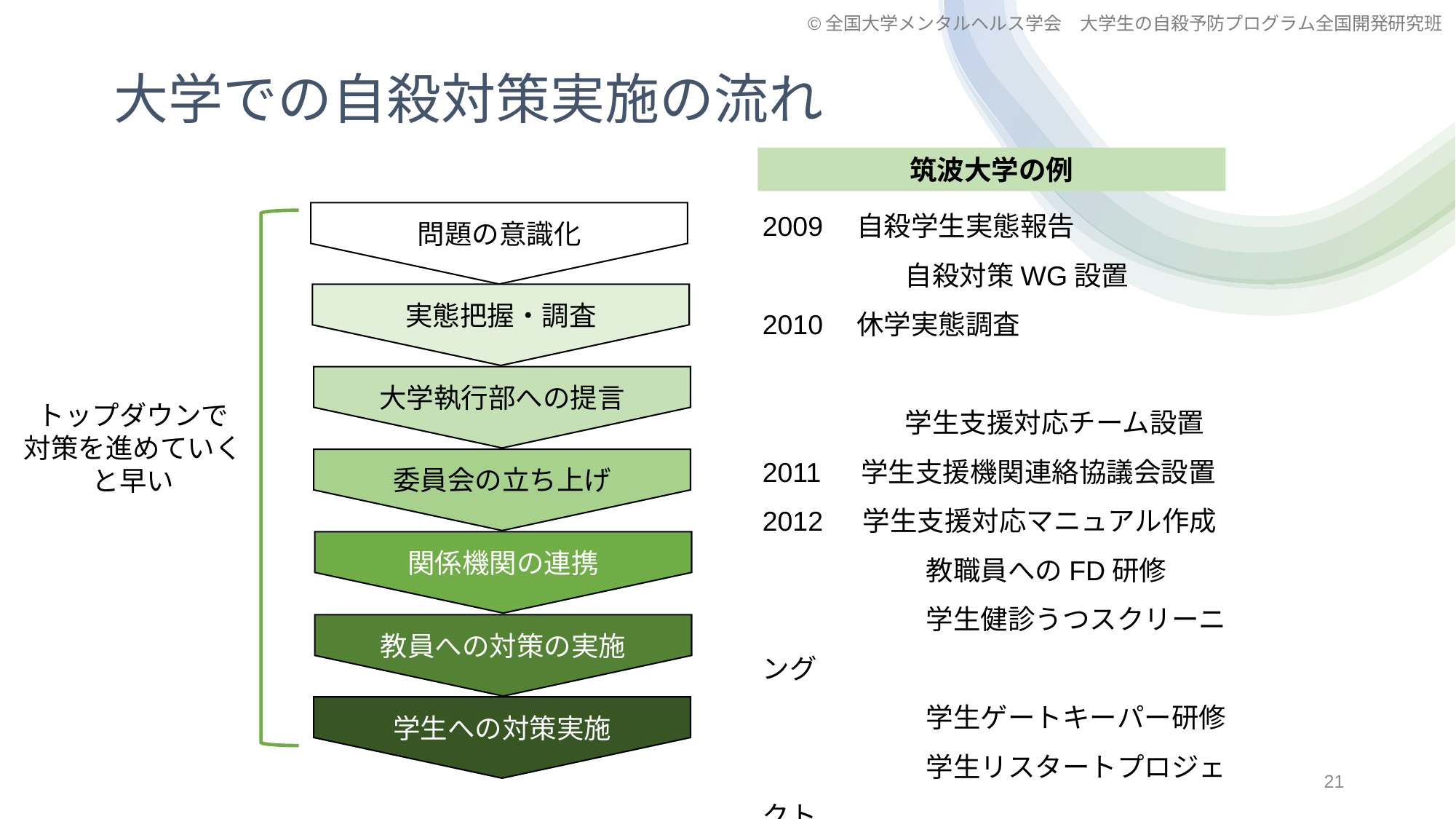

©全国大学メンタルヘルス学会　大学生の自殺予防プログラム全国開発研究班
# 大学での自殺対策実施の流れ
問題の意識化
実態把握・調査
筑波大学の例
2009　自殺学生実態報告
　　　　　 自殺対策WG設置
2010　休学実態調査
　　　　　 学生支援対応チーム設置
2011　 学生支援機関連絡協議会設置
2012　 学生支援対応マニュアル作成
　　　　　　教職員へのFD研修
　　　　　　学生健診うつスクリーニング
　　　　　　学生ゲートキーパー研修
　　　　　　学生リスタートプロジェクト
2013　 自殺リスク高層建物評価
２０１７　 自殺予防教育

大学執行部への提言
委員会の立ち上げ
トップダウンで
対策を進めていくと早い
関係機関の連携
教員への対策の実施
学生への対策実施
21